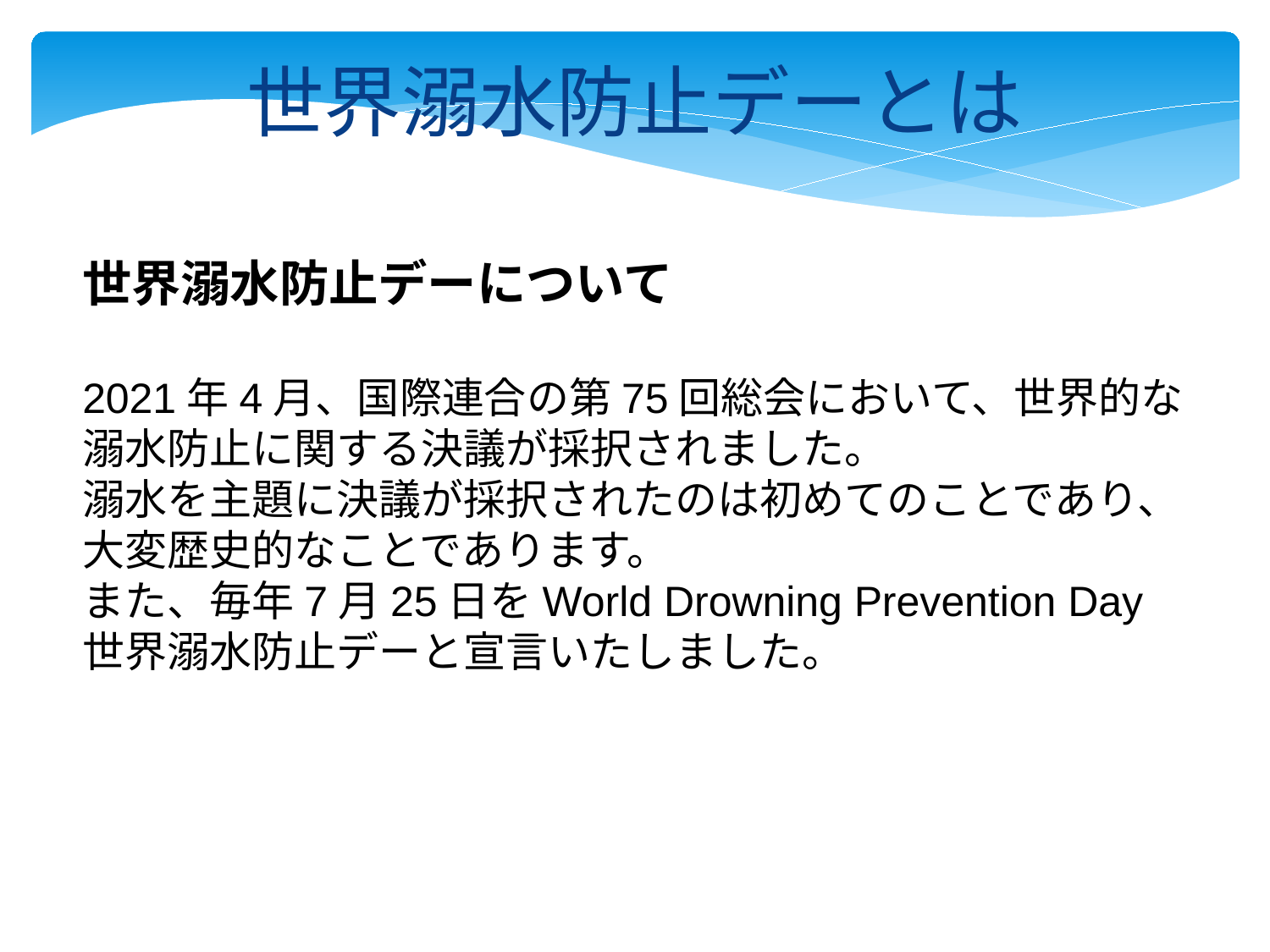

世界溺水防止デーとは
世界溺水防止デーについて

2021年4月、国際連合の第75回総会において、世界的な溺水防止に関する決議が採択されました。
溺水を主題に決議が採択されたのは初めてのことであり、大変歴史的なことであります。
また、毎年7月25日をWorld Drowning Prevention Day 世界溺水防止デーと宣言いたしました。